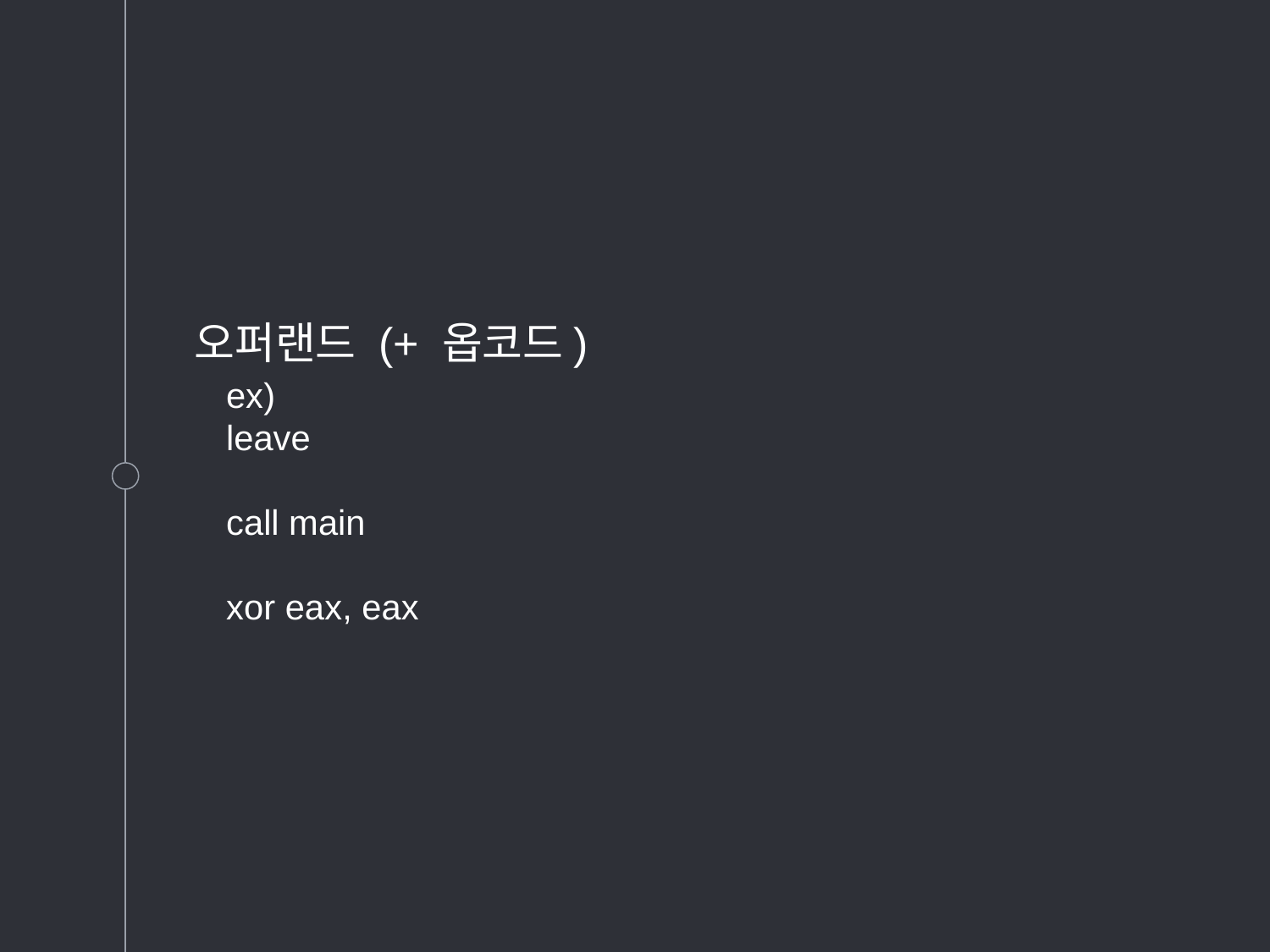

오퍼랜드 (+ 옵코드)
ex)
leave

call main

xor eax, eax